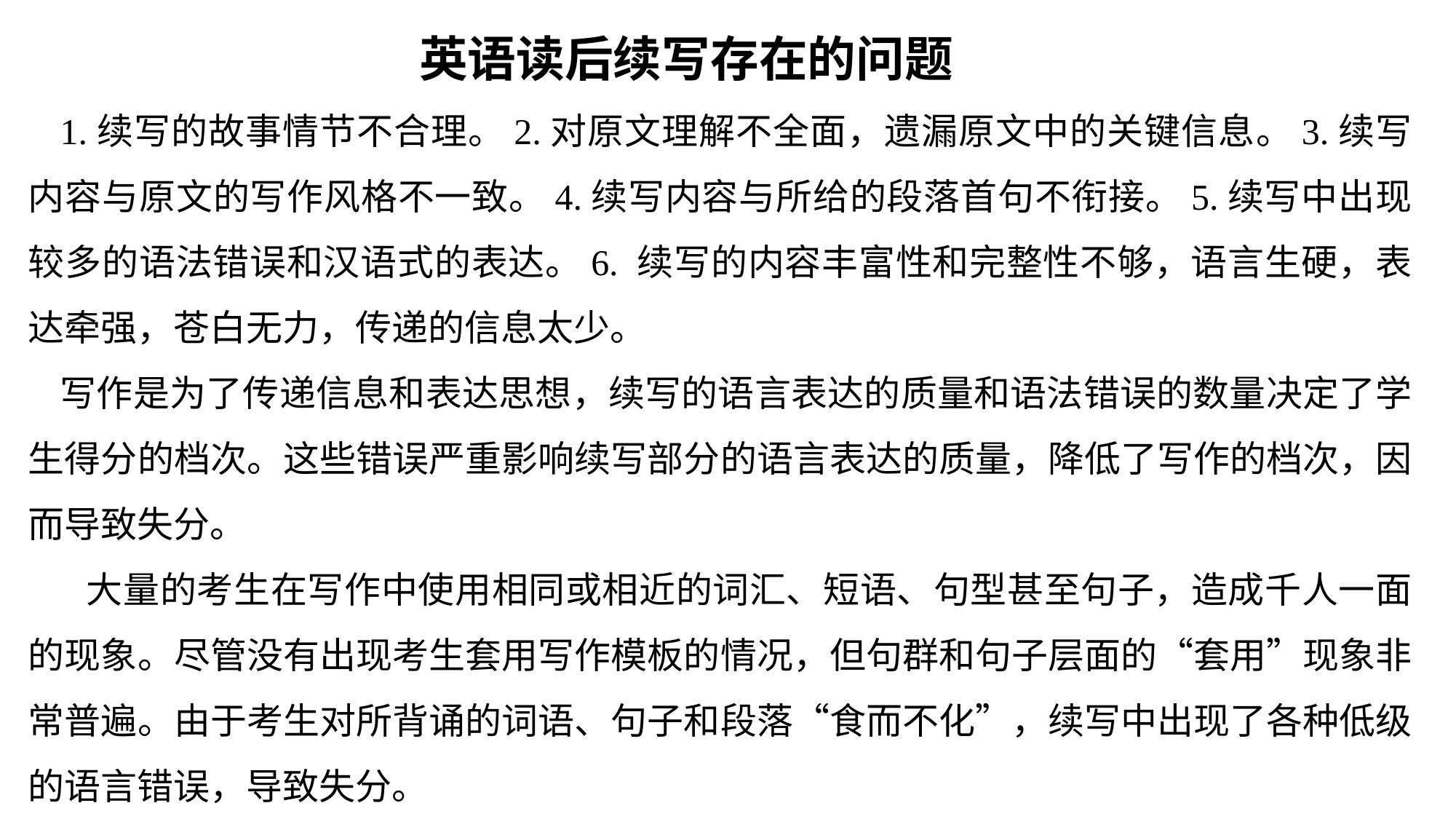

英语读后续写存在的问题
1.续写的故事情节不合理。2.对原文理解不全面，遗漏原文中的关键信息。3.续写内容与原文的写作风格不一致。4.续写内容与所给的段落首句不衔接。5.续写中出现较多的语法错误和汉语式的表达。6. 续写的内容丰富性和完整性不够，语言生硬，表达牵强，苍白无力，传递的信息太少。
写作是为了传递信息和表达思想，续写的语言表达的质量和语法错误的数量决定了学生得分的档次。这些错误严重影响续写部分的语言表达的质量，降低了写作的档次，因而导致失分。
  大量的考生在写作中使用相同或相近的词汇、短语、句型甚至句子，造成千人一面的现象。尽管没有出现考生套用写作模板的情况，但句群和句子层面的“套用”现象非常普遍。由于考生对所背诵的词语、句子和段落“食而不化”，续写中出现了各种低级的语言错误，导致失分。